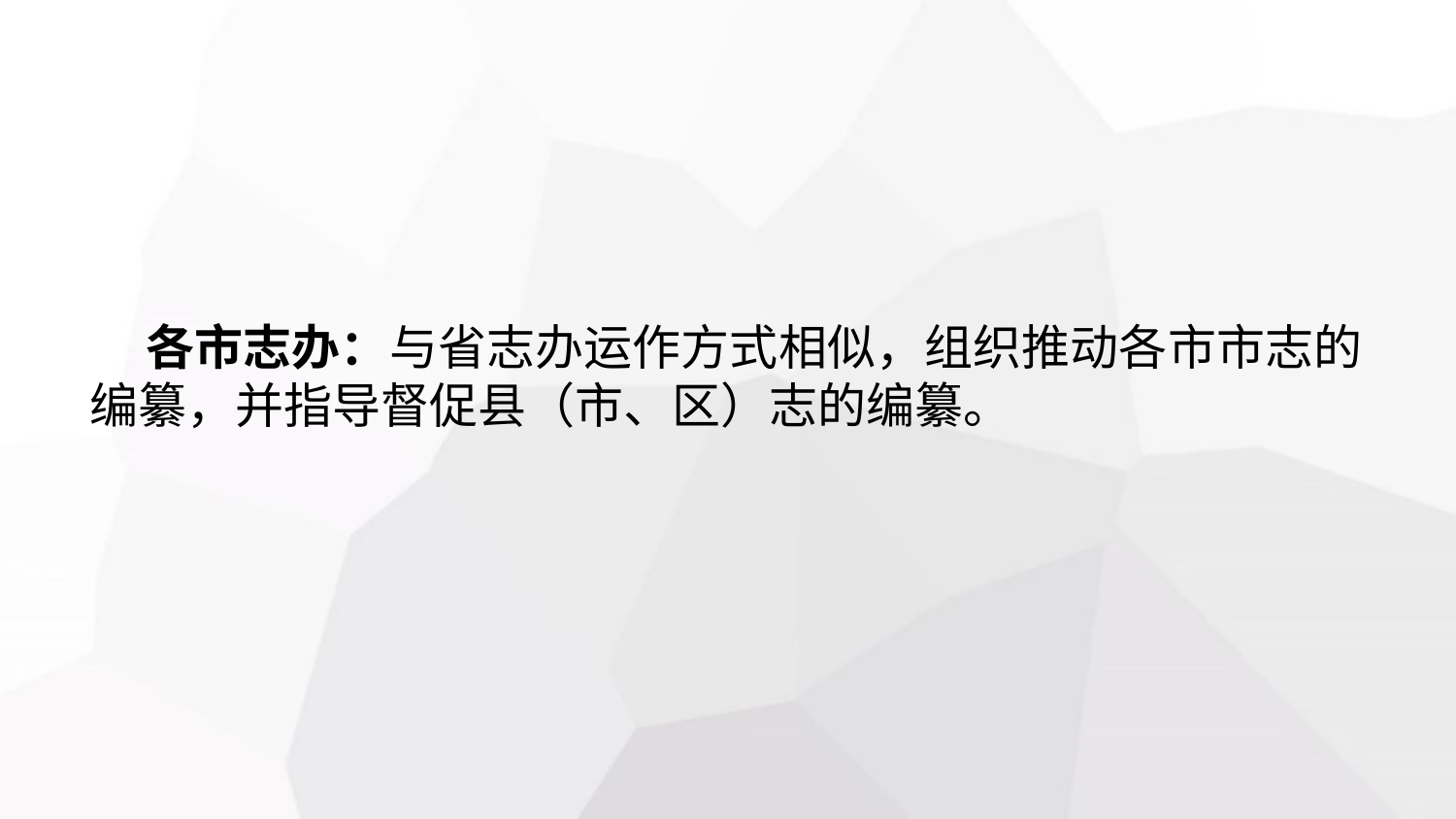

各市志办：与省志办运作方式相似，组织推动各市市志的编纂，并指导督促县（市、区）志的编纂。